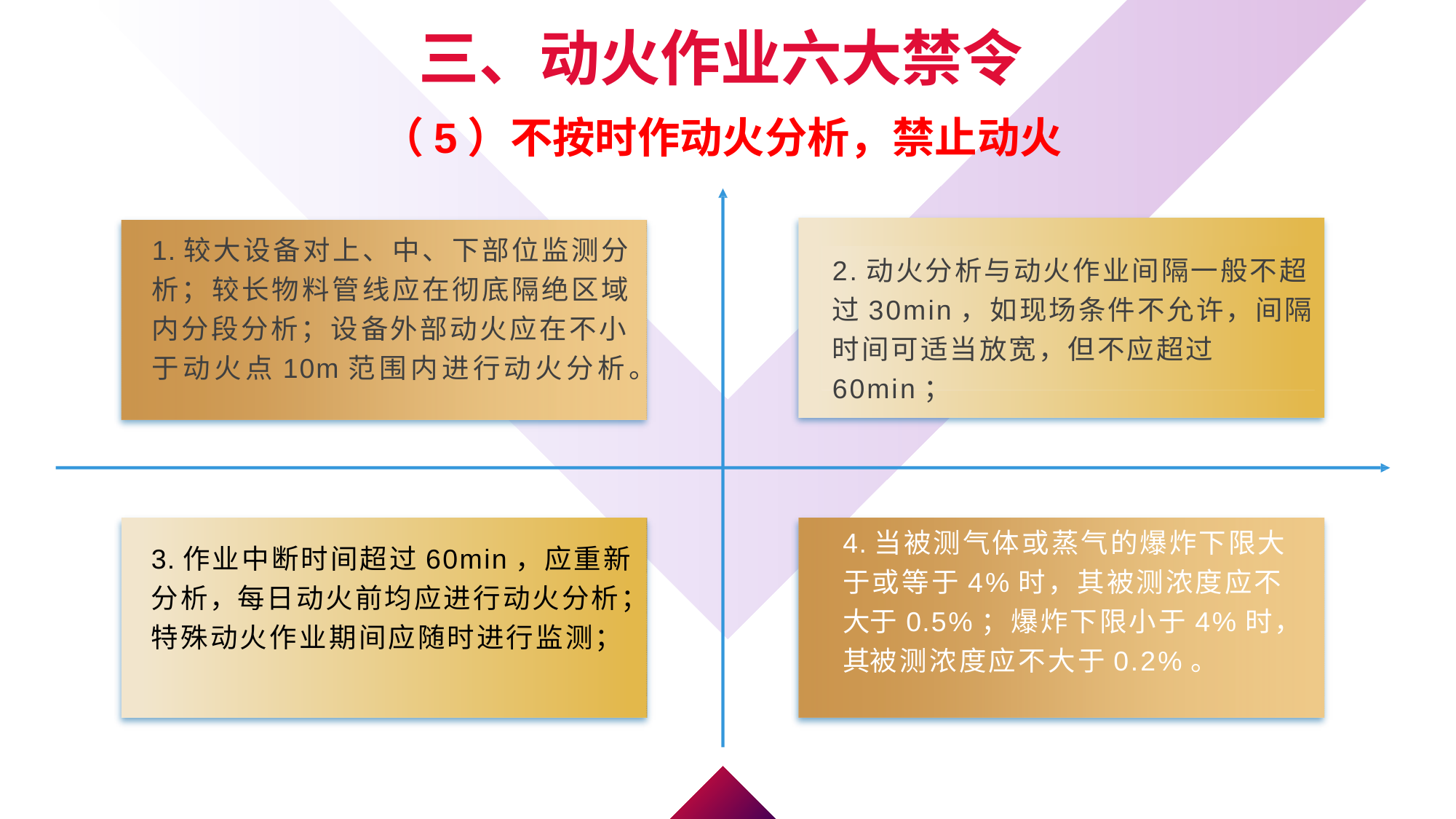

三、动火作业六大禁令
（5）不按时作动火分析，禁止动火

1.较大设备对上、中、下部位监测分析；较长物料管线应在彻底隔绝区域内分段分析；设备外部动火应在不小于动火点10m范围内进行动火分析。
2.动火分析与动火作业间隔一般不超过30min，如现场条件不允许，间隔时间可适当放宽，但不应超过60min；

4.当被测气体或蒸气的爆炸下限大于或等于4%时，其被测浓度应不大于0.5%；爆炸下限小于4%时，其被测浓度应不大于0.2%。

3.作业中断时间超过60min，应重新
分析，每日动火前均应进行动火分析；特殊动火作业期间应随时进行监测；